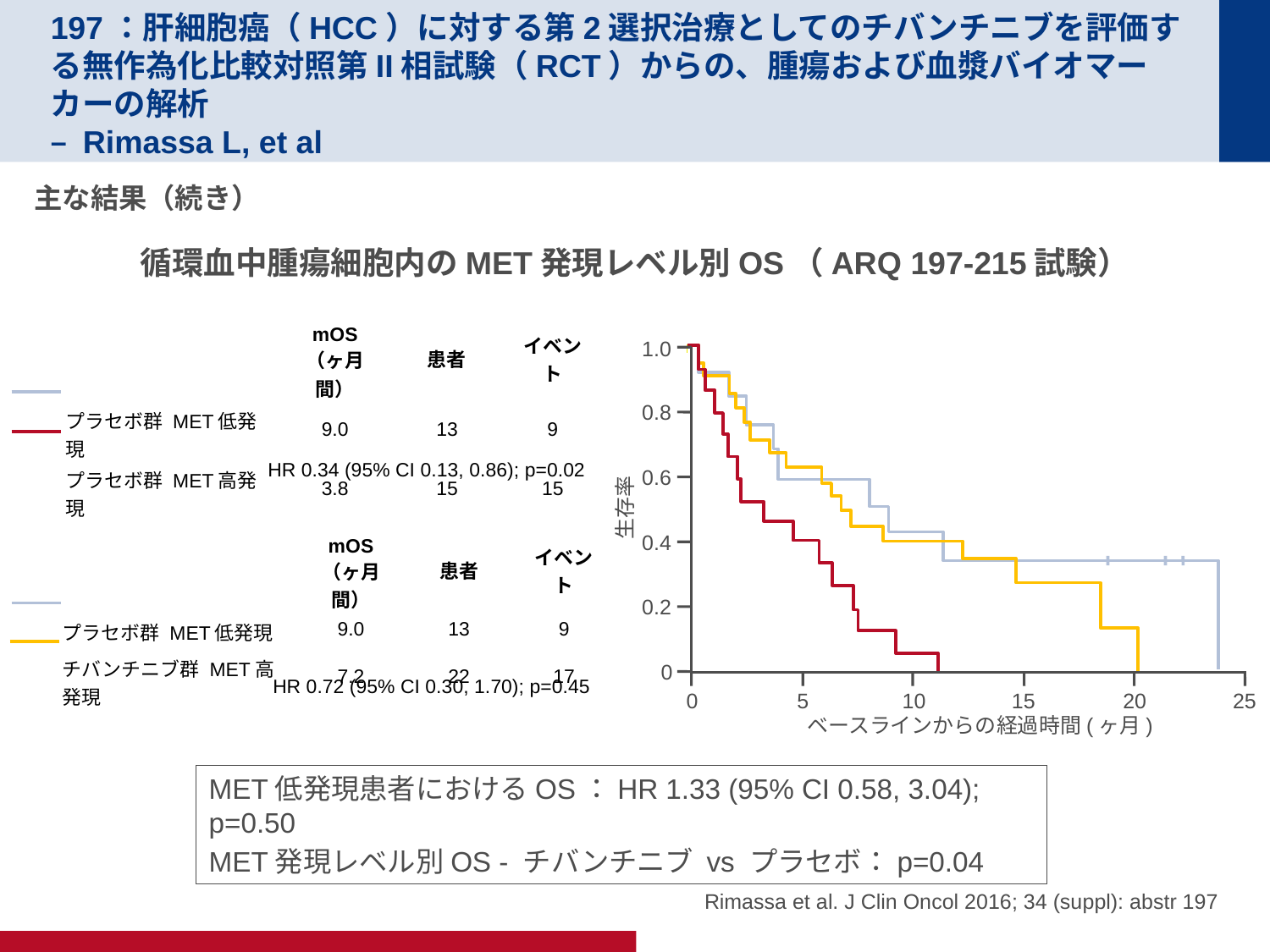

# 197：肝細胞癌（HCC）に対する第2選択治療としてのチバンチニブを評価する無作為化比較対照第II相試験（RCT）からの、腫瘍および血漿バイオマーカーの解析 – Rimassa L, et al
主な結果（続き）

循環血中腫瘍細胞内のMET発現レベル別OS（ARQ 197-215試験）
|  | mOS （ヶ月間） | 患者 | イベント |
| --- | --- | --- | --- |
| プラセボ群 MET低発現 | 9.0 | 13 | 9 |
| プラセボ群 MET高発現 | 3.8 | 15 | 15 |
1.0

0.8

HR 0.34 (95% CI 0.13, 0.86); p=0.02
0.6

生存率
0.4
|  | mOS （ヶ月間） | 患者 | イベント |
| --- | --- | --- | --- |
| プラセボ群 MET低発現 | 9.0 | 13 | 9 |
| チバンチニブ群 MET高発現 | 7.2 | 22 | 17 |

0.2

0
HR 0.72 (95% CI 0.30, 1.70); p=0.45

0
5
10
15
20
25
ベースラインからの経過時間(ヶ月)
MET低発現患者におけるOS：HR 1.33 (95% CI 0.58, 3.04); p=0.50
MET発現レベル別OS - チバンチニブ vs プラセボ：p=0.04
Rimassa et al. J Clin Oncol 2016; 34 (suppl): abstr 197